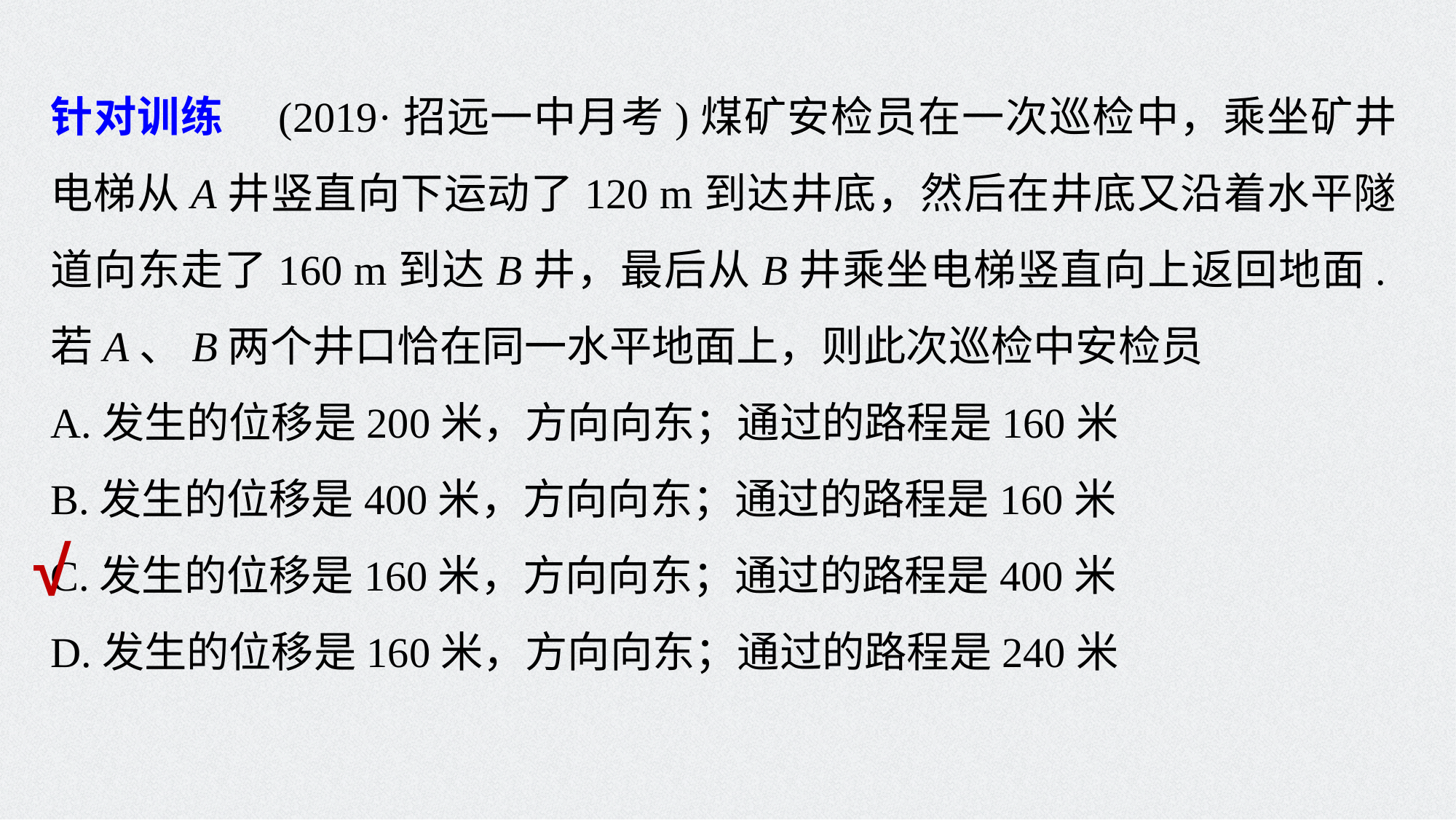

针对训练　(2019·招远一中月考)煤矿安检员在一次巡检中，乘坐矿井电梯从A井竖直向下运动了120 m到达井底，然后在井底又沿着水平隧道向东走了160 m到达B井，最后从B井乘坐电梯竖直向上返回地面.若A、B两个井口恰在同一水平地面上，则此次巡检中安检员
A.发生的位移是200米，方向向东；通过的路程是160米
B.发生的位移是400米，方向向东；通过的路程是160米
C.发生的位移是160米，方向向东；通过的路程是400米
D.发生的位移是160米，方向向东；通过的路程是240米
√